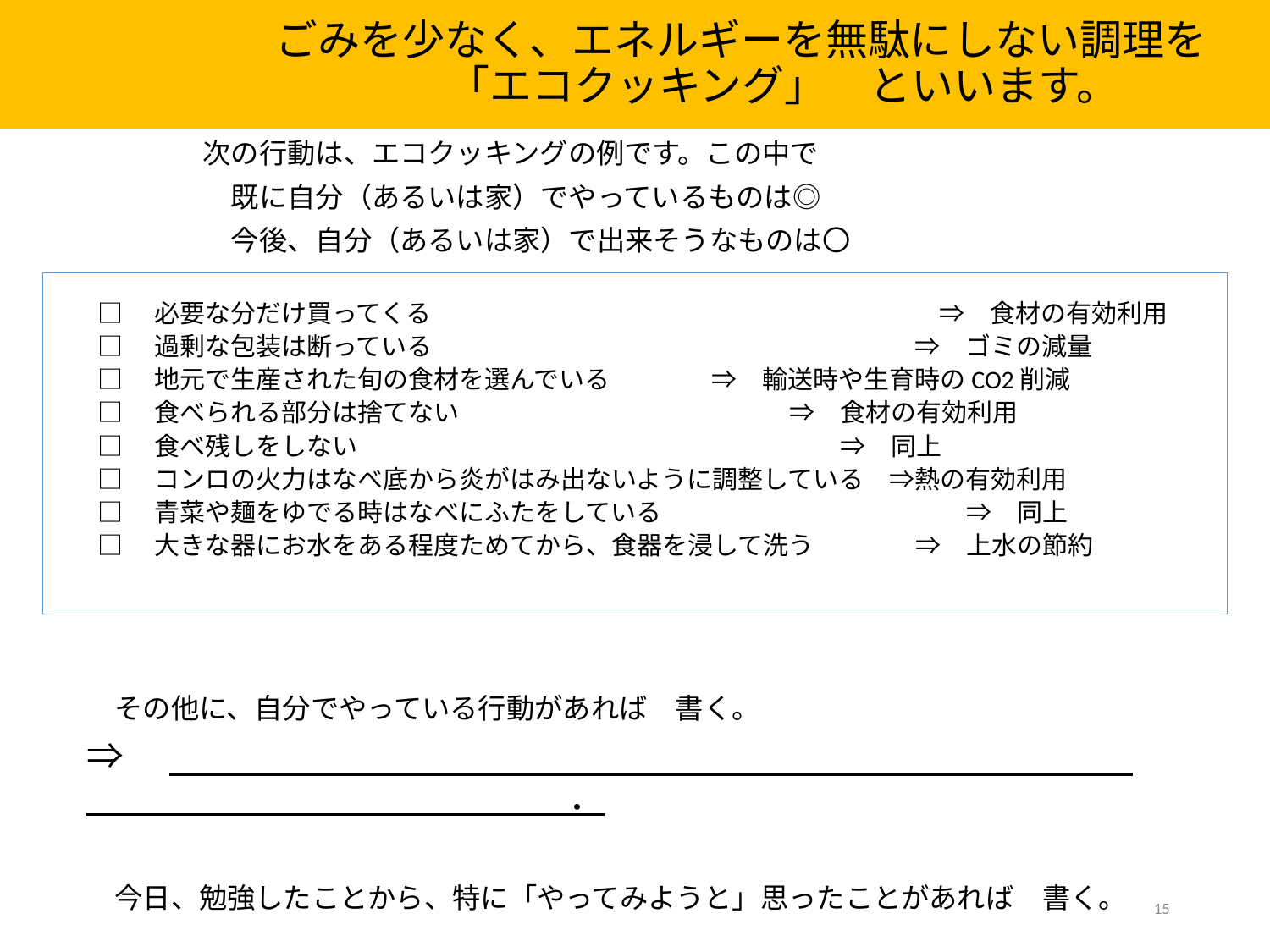

# ごみを少なく、エネルギーを無駄にしない調理を 　　　　　　　「エコクッキング」　といいます。
次の行動は、エコクッキングの例です。この中で
　既に自分（あるいは家）でやっているものは◎
　今後、自分（あるいは家）で出来そうなものは〇
□　必要な分だけ買ってくる　　　　　　　　　　　　　　　　　　　　⇒　食材の有効利用
□　過剰な包装は断っている　　　　　　　　　　　　　　　　　　　⇒　ゴミの減量
□　地元で生産された旬の食材を選んでいる　　　　⇒　輸送時や生育時のCO2削減
□　食べられる部分は捨てない　　　　　　　　　　　　　⇒　食材の有効利用
□　食べ残しをしない　　　　　　　　　　　　　　　　　　　⇒　同上
□　コンロの火力はなべ底から炎がはみ出ないように調整している　⇒熱の有効利用
□　青菜や麺をゆでる時はなべにふたをしている　　　　　　　　　　　　⇒　同上
□　大きな器にお水をある程度ためてから、食器を浸して洗う　　　　⇒　上水の節約
　その他に、自分でやっている行動があれば　書く。
⇒　　　　　　　　　　　　　　　　　　　　　　　　　　　　　　　　　　　　　　　　．

　今日、勉強したことから、特に「やってみようと」思ったことがあれば　書く。
　　　　　　　　　　　　　　　　　　　　　　　　　　　　　　　　　　　　　　　　　　　　　　　　　　　　　　　．
15